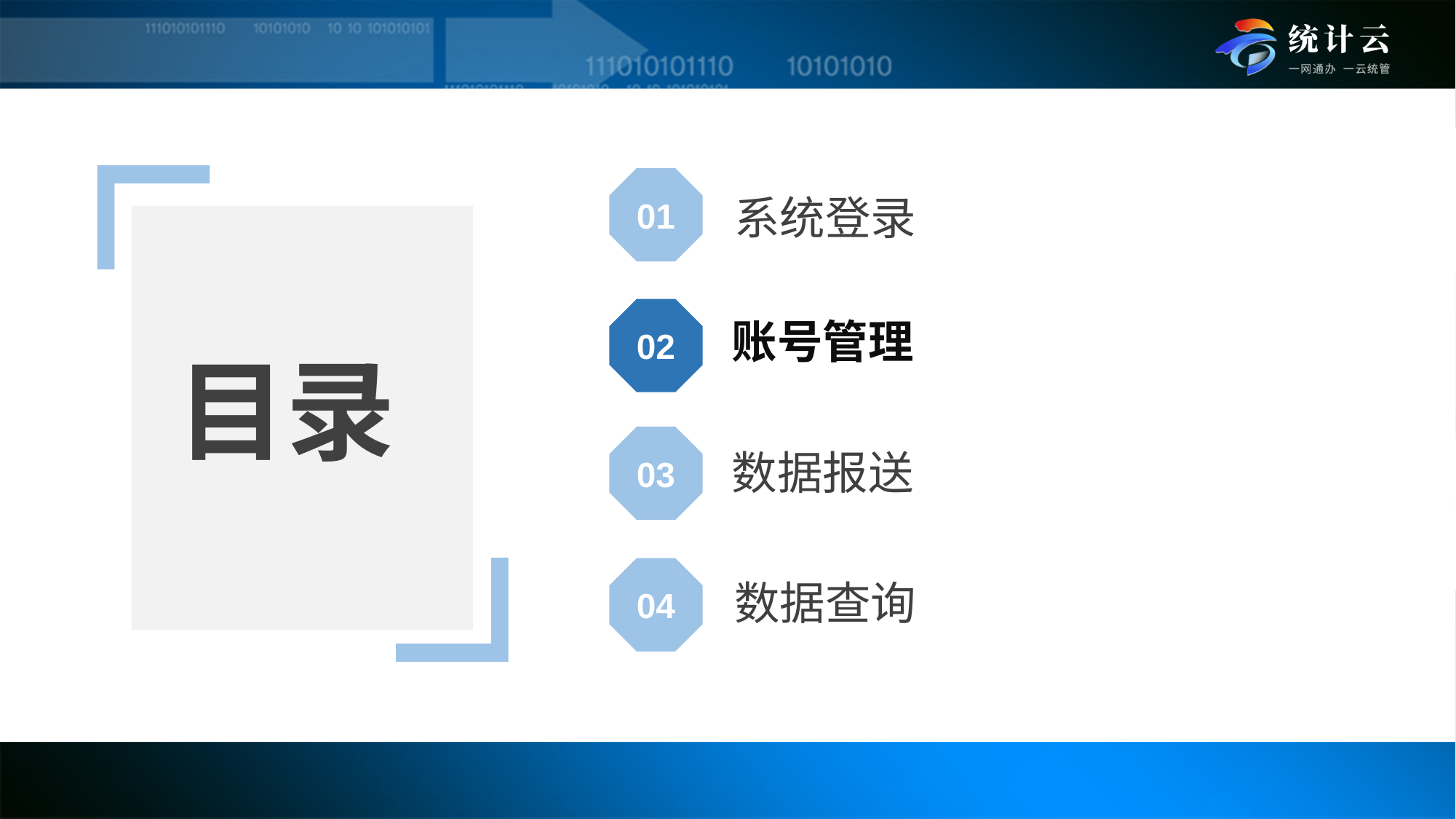

01
系统登录

02
账号管理
目录
03
数据报送

04
数据查询